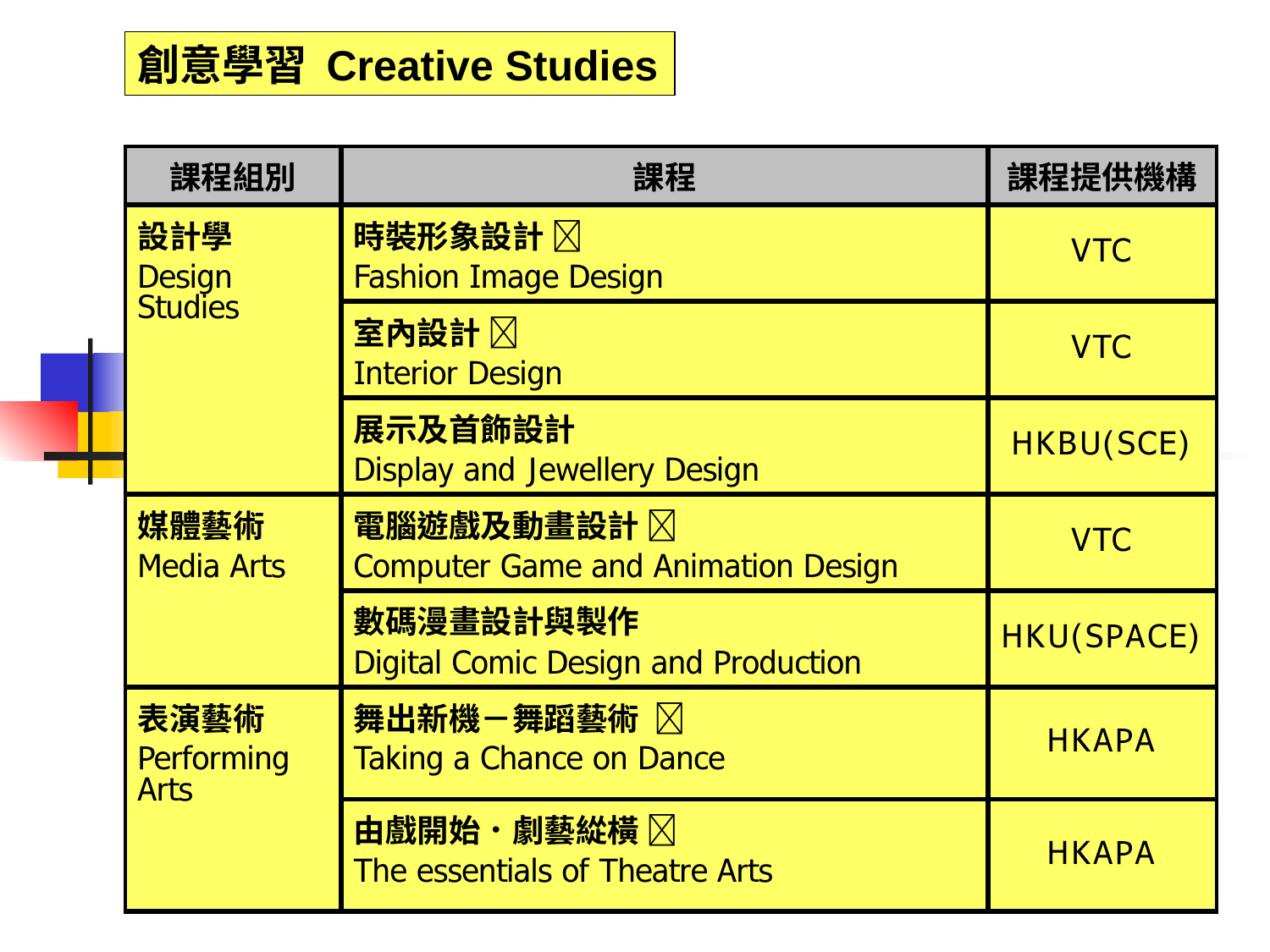

創意學習 Creative Studies
| 課程組別 | 課程 | 課程提供機構 |
| --- | --- | --- |
| 設計學 Design Studies | 時裝形象設計 Δ Fashion Image Design | VTC |
|  | 室內設計 Δ Interior Design | VTC |
|  | 展示及首飾設計 Display and Jewellery Design | HKBU(SCE) |
| 媒體藝術 Media Arts | 電腦遊戲及動畫設計 Δ Computer Game and Animation Design | VTC |
|  | 數碼漫畫設計與製作 Digital Comic Design and Production | HKU(SPACE) |
| 表演藝術 Performing Arts | 舞出新機－舞蹈藝術 Δ Taking a Chance on Dance | HKAPA |
|  | 由戲開始．劇藝緃橫 Δ The essentials of Theatre Arts | HKAPA |